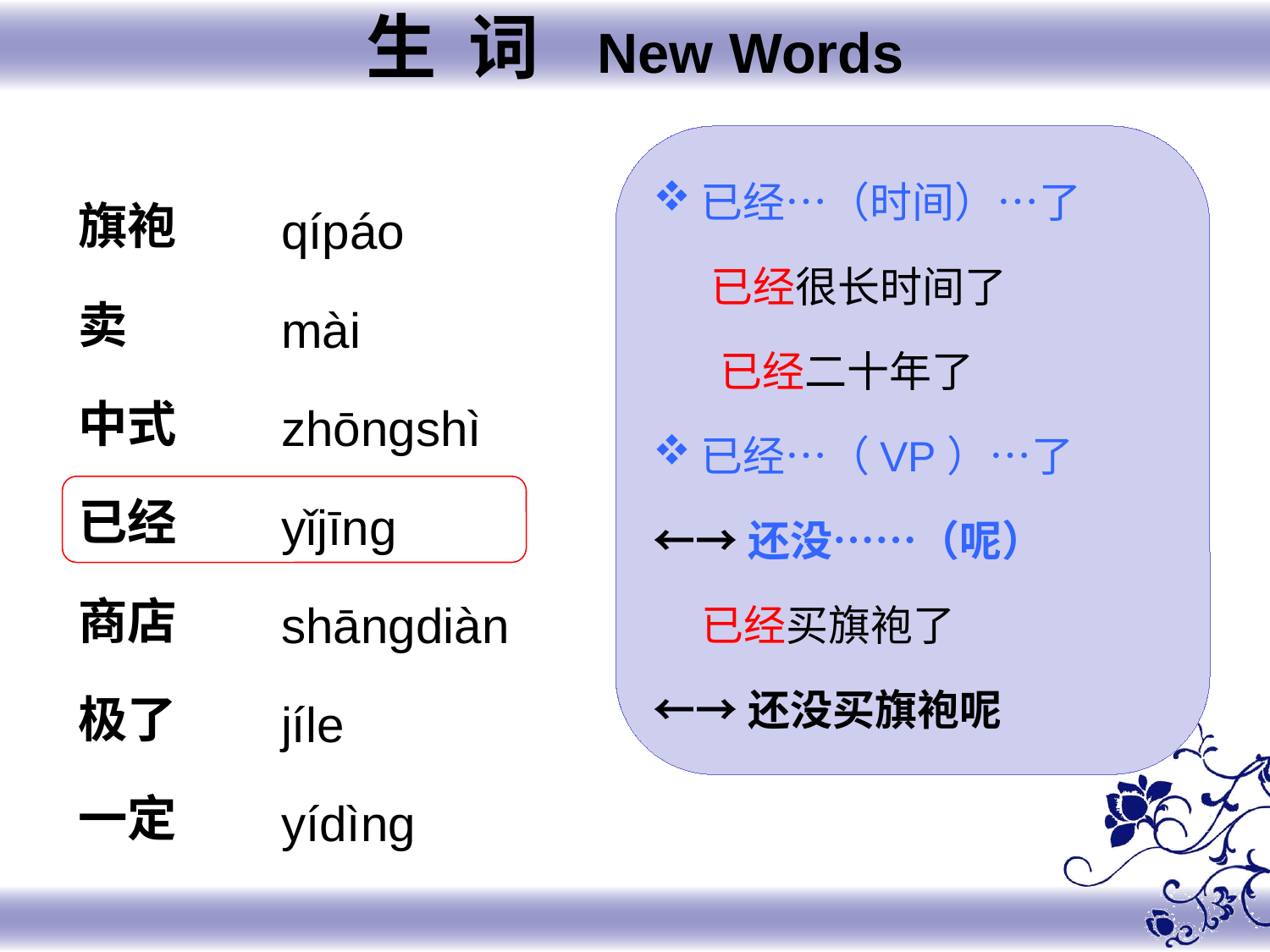

生  词   New Words

已经…（时间）…了
     已经很长时间了
      已经二十年了
已经…（VP）…了
←→还没……（呢）
    已经买旗袍了
←→还没买旗袍呢

旗袍
卖
中式
已经
商店
极了
一定
qípáo
mài
zhōnɡshì
yǐjīnɡ
shānɡdiàn
jíle
yídìnɡ